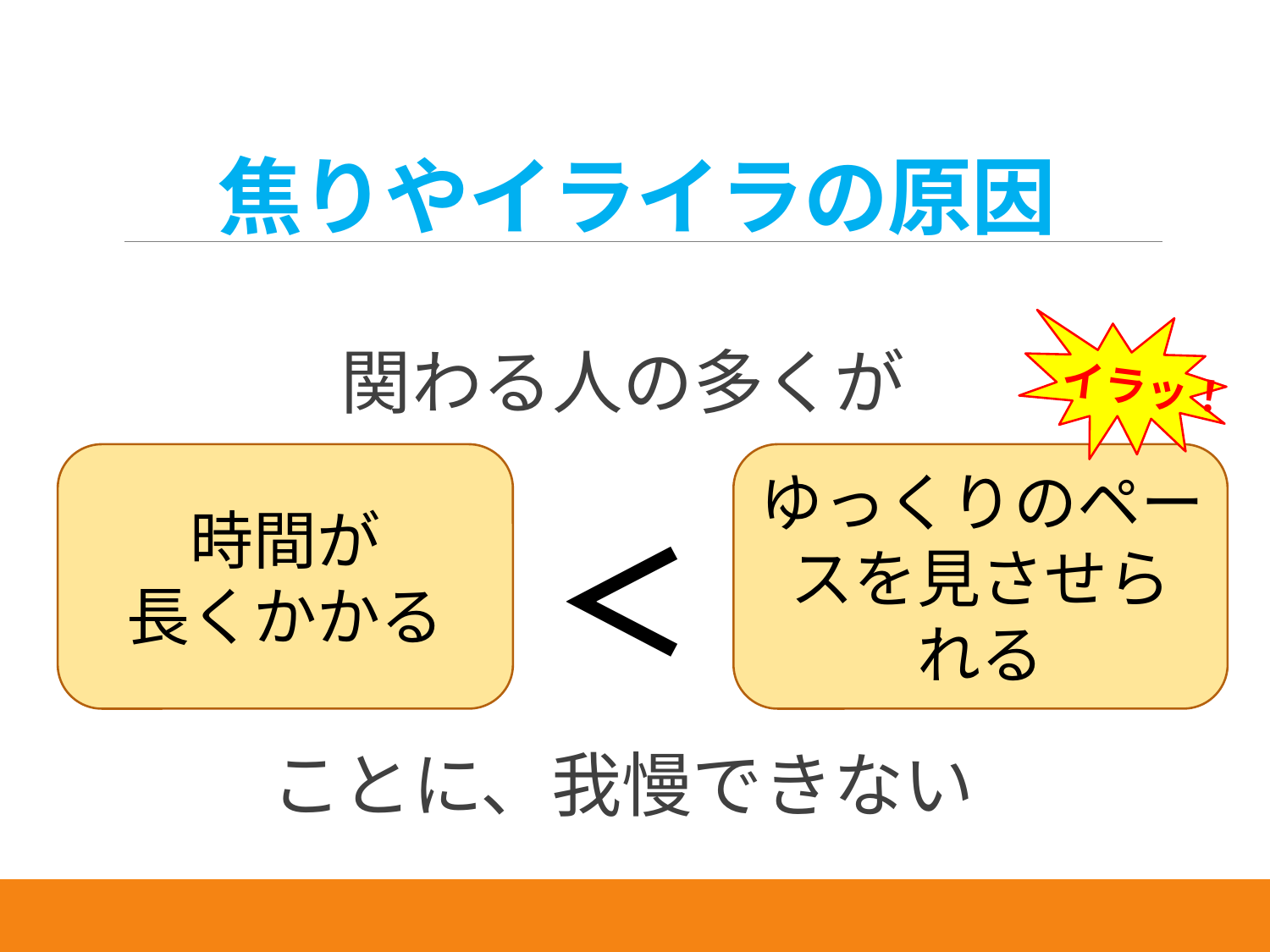

# 焦りやイライラの原因

イラッ！
関わる人の多くが

ことに、我慢できない
時間が
長くかかる
ゆっくりのペースを見させられる
＜